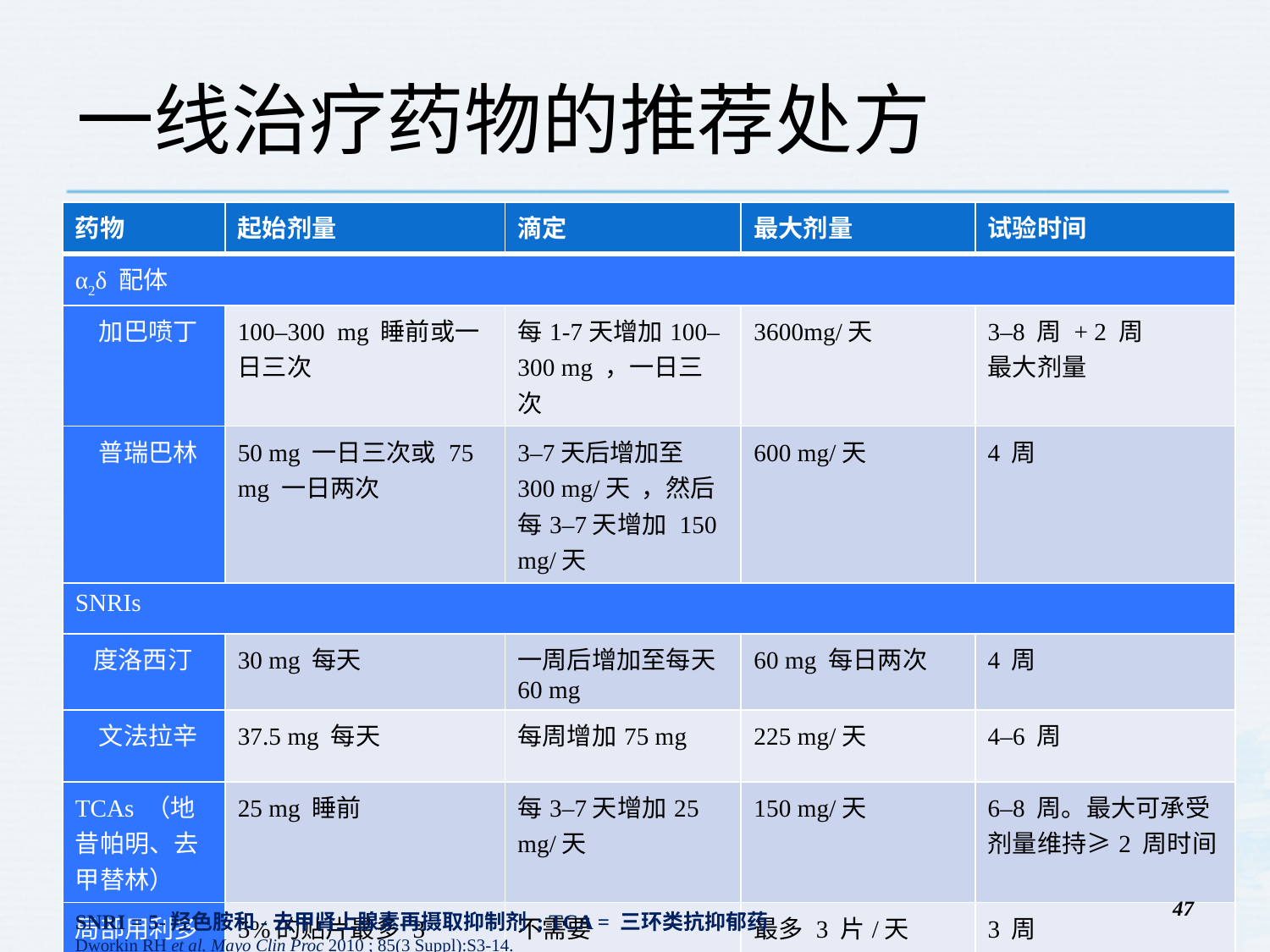

一线治疗药物的推荐处方
| 药物 | 起始剂量 | 滴定 | 最大剂量 | 试验时间 |
| --- | --- | --- | --- | --- |
| α2δ 配体 |  |  |  |  |
| 加巴喷丁 | 100–300 mg 睡前或一日三次 | 每1-7天增加100–300 mg ，一日三次 | 3600mg/天 | 3–8 周 + 2 周 最大剂量 |
| 普瑞巴林 | 50 mg 一日三次或 75 mg 一日两次 | 3–7天后增加至300 mg/天 ，然后每3–7天增加 150 mg/天 | 600 mg/天 | 4 周 |
| SNRIs |  |  |  |  |
| 度洛西汀 | 30 mg 每天 | 一周后增加至每天60 mg | 60 mg 每日两次 | 4 周 |
| 文法拉辛 | 37.5 mg 每天 | 每周增加75 mg | 225 mg/天 | 4–6 周 |
| TCAs （地昔帕明、去甲替林） | 25 mg 睡前 | 每3–7天增加25 mg/天 | 150 mg/天 | 6–8 周。最大可承受剂量维持≥2 周时间 |
| 局部用利多卡因 | 5%的贴片最多 3 片/天， 最长持续12h | 不需要 | 最多 3 片/天 最长持续12–18 h | 3 周 |

SNRI = 5-羟色胺和-去甲肾上腺素再摄取抑制剂 ; TCA = 三环类抗抑郁药
Dworkin RH et al. Mayo Clin Proc 2010 ; 85(3 Suppl):S3-14.
47
47